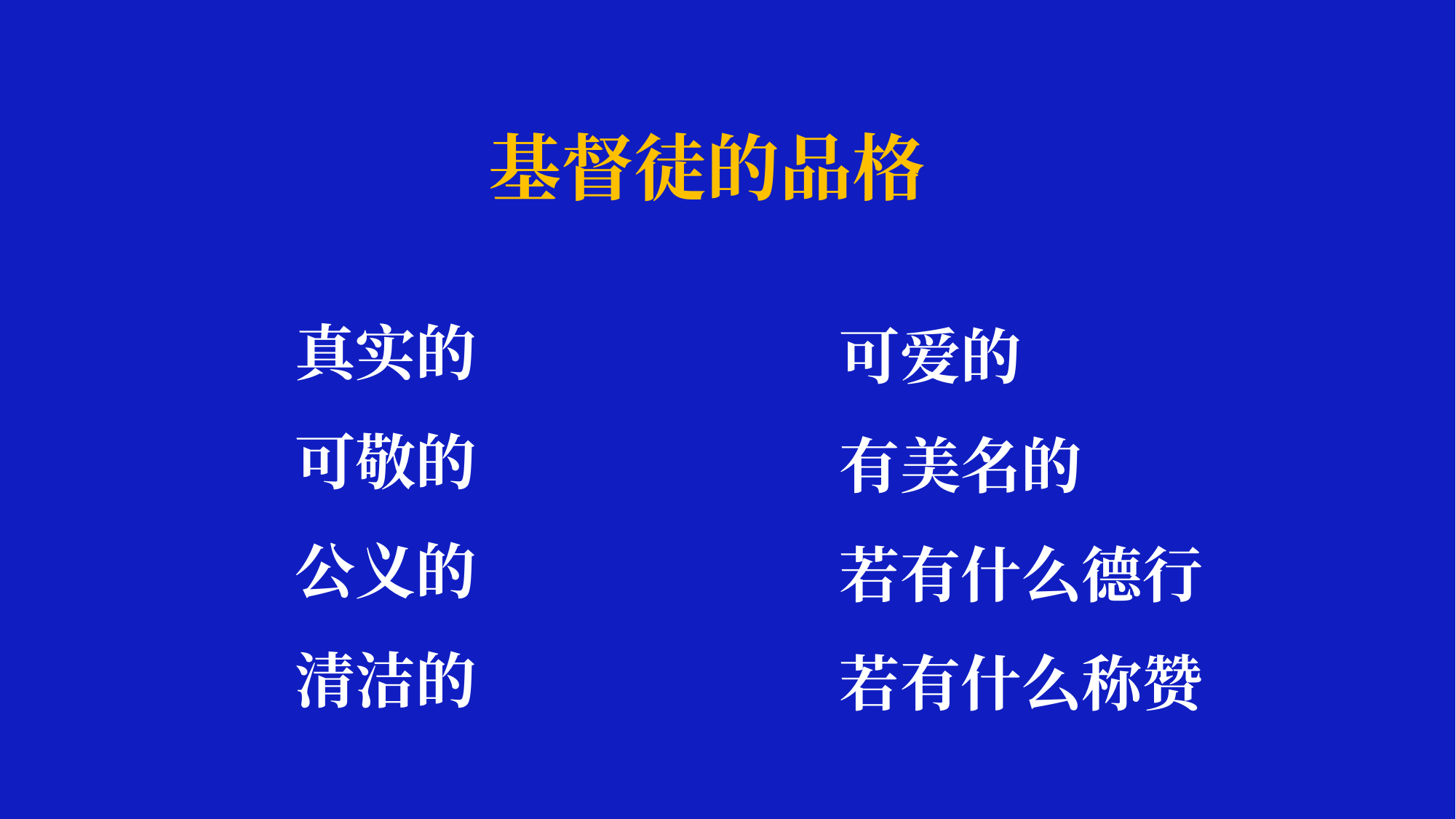

基督徒的品格
真实的
可敬的
公义的
清洁的
可爱的
有美名的
若有什么德行
若有什么称赞